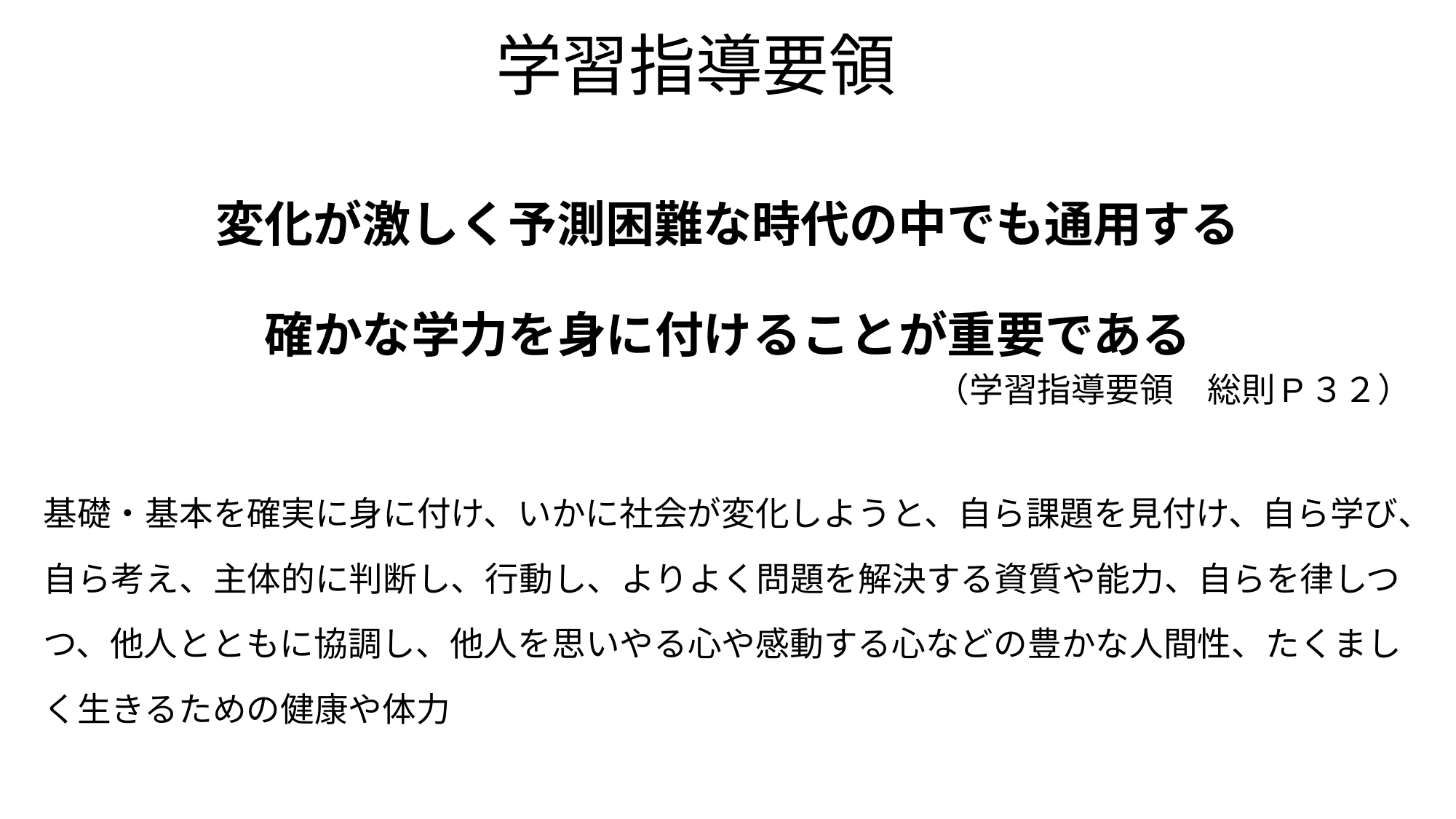

# 学習指導要領
変化が激しく予測困難な時代の中でも通用する
確かな学力を身に付けることが重要である
（学習指導要領　総則P３２）

基礎・基本を確実に身に付け、いかに社会が変化しようと、自ら課題を見付け、自ら学び、自ら考え、主体的に判断し、行動し、よりよく問題を解決する資質や能力、自らを律しつつ、他人とともに協調し、他人を思いやる心や感動する心などの豊かな人間性、たくましく生きるための健康や体力